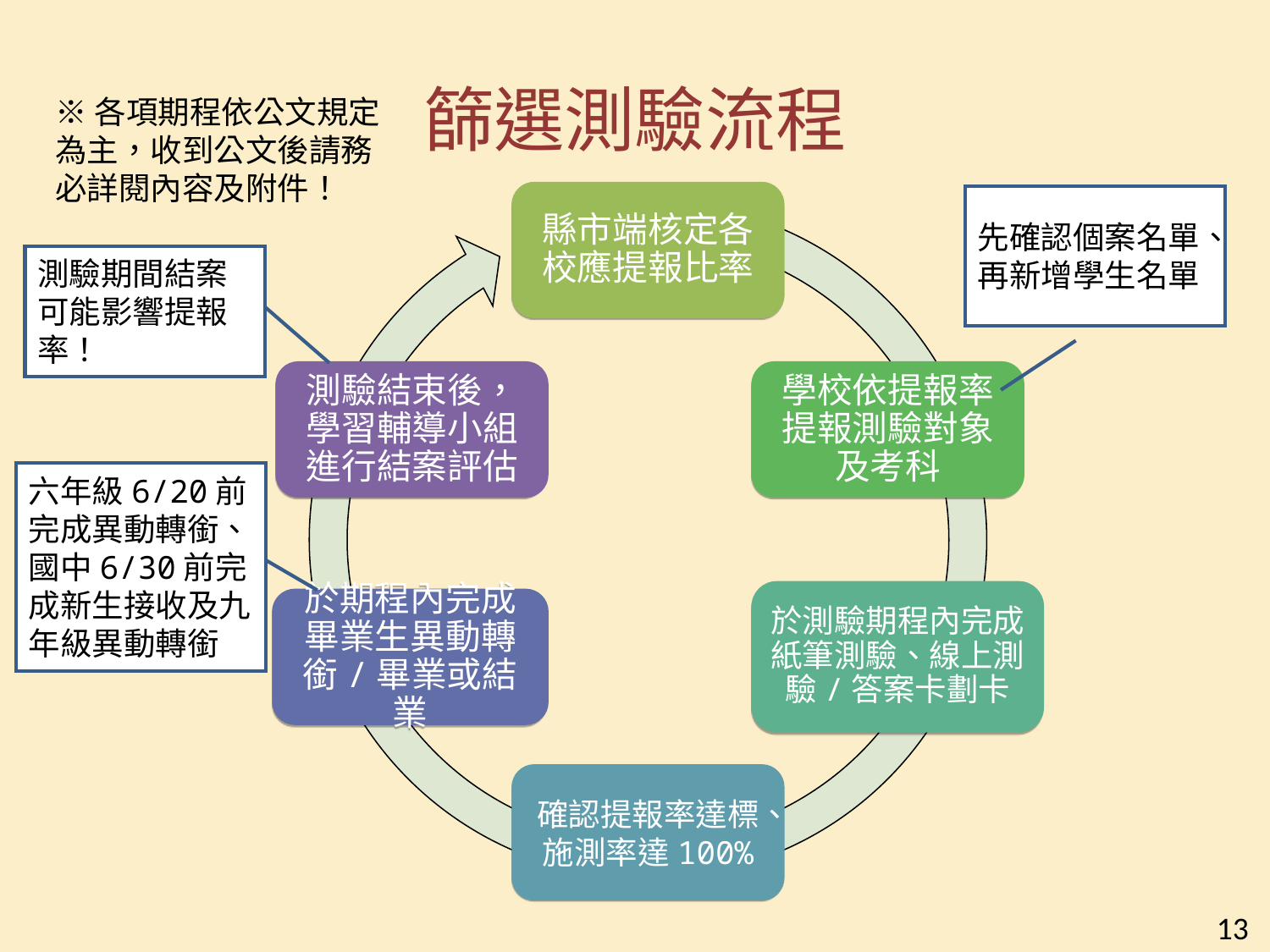

# 篩選測驗流程
※各項期程依公文規定為主，收到公文後請務必詳閱內容及附件！

縣市端核定各校應提報比率
學校依提報率提報測驗對象及考科
測驗結束後，學習輔導小組進行結案評估
於測驗期程內完成紙筆測驗、線上測驗/答案卡劃卡
於期程內完成畢業生異動轉銜/畢業或結業
確認提報率達標、施測率達100%
先確認個案名單、再新增學生名單
測驗期間結案可能影響提報率！
六年級6/20前完成異動轉銜、國中6/30前完成新生接收及九年級異動轉銜
13